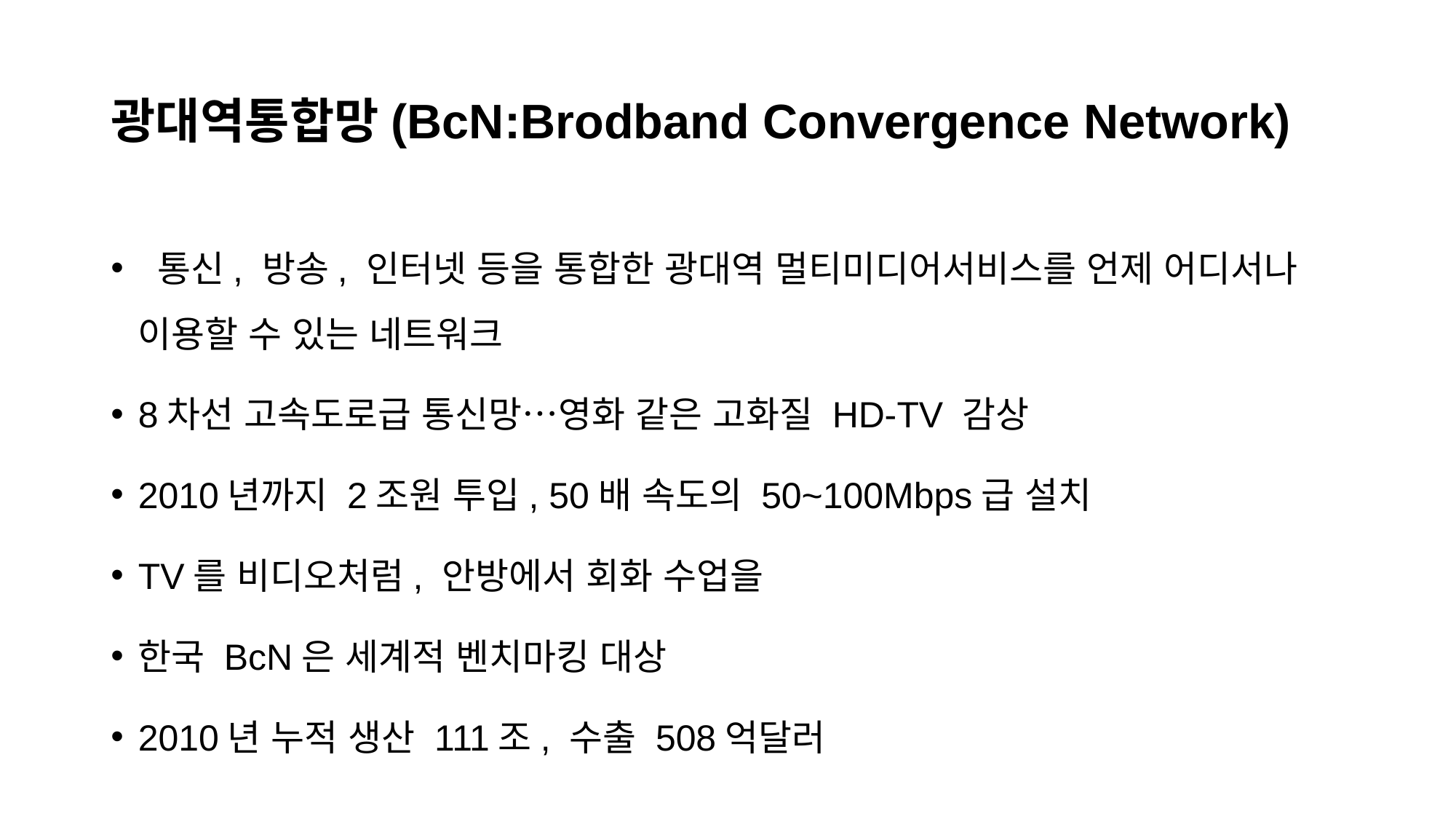

# 광대역통합망(BcN:Brodband Convergence Network)
 통신, 방송, 인터넷 등을 통합한 광대역 멀티미디어서비스를 언제 어디서나 이용할 수 있는 네트워크
8차선 고속도로급 통신망…영화 같은 고화질 HD-TV 감상
2010년까지 2조원 투입, 50배 속도의 50~100Mbps급 설치
TV를 비디오처럼, 안방에서 회화 수업을
한국 BcN은 세계적 벤치마킹 대상
2010년 누적 생산 111조, 수출 508억달러